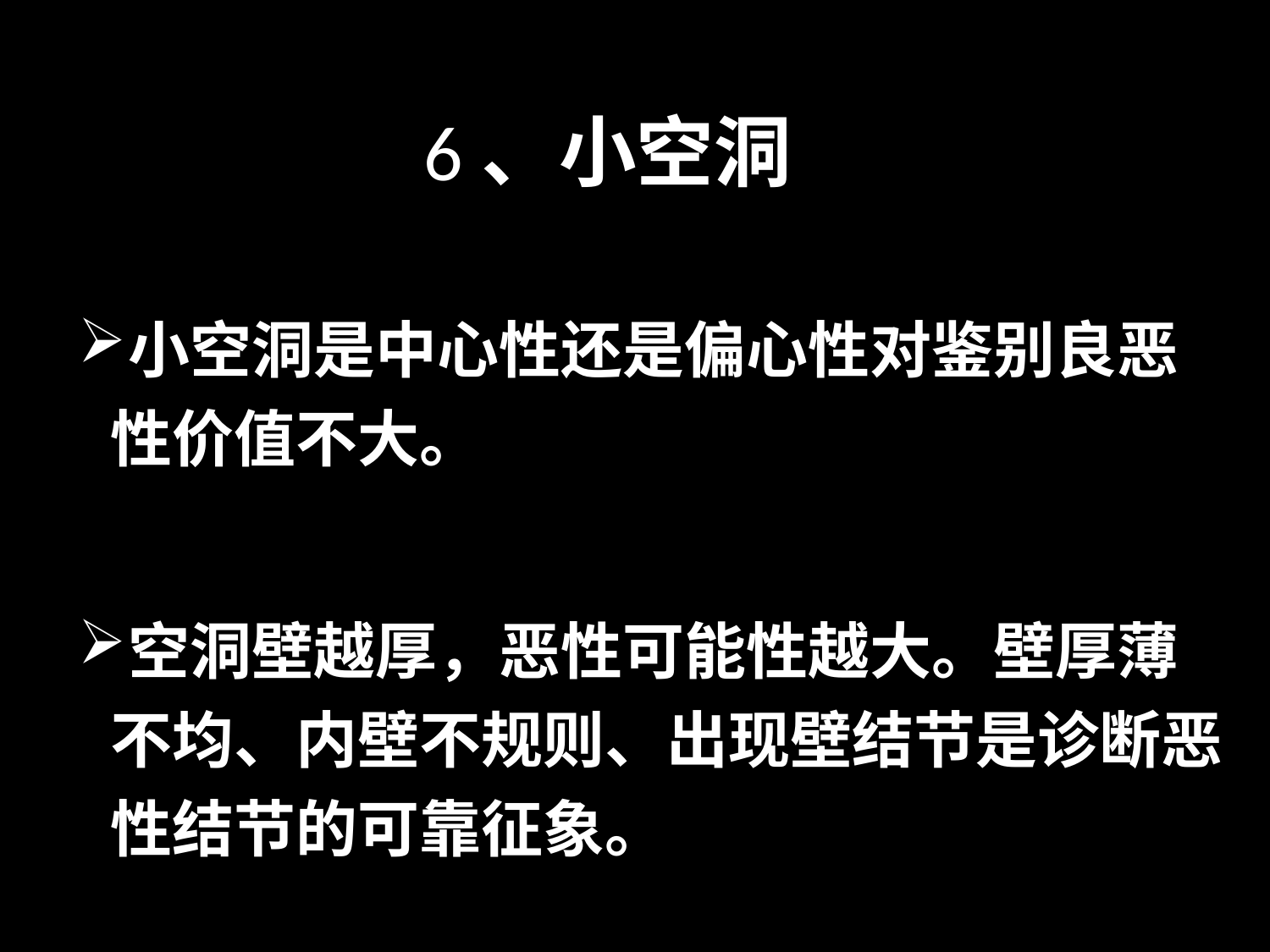

# 6、小空洞
小空洞是中心性还是偏心性对鉴别良恶性价值不大。

空洞壁越厚，恶性可能性越大。壁厚薄不均、内壁不规则、出现壁结节是诊断恶性结节的可靠征象。